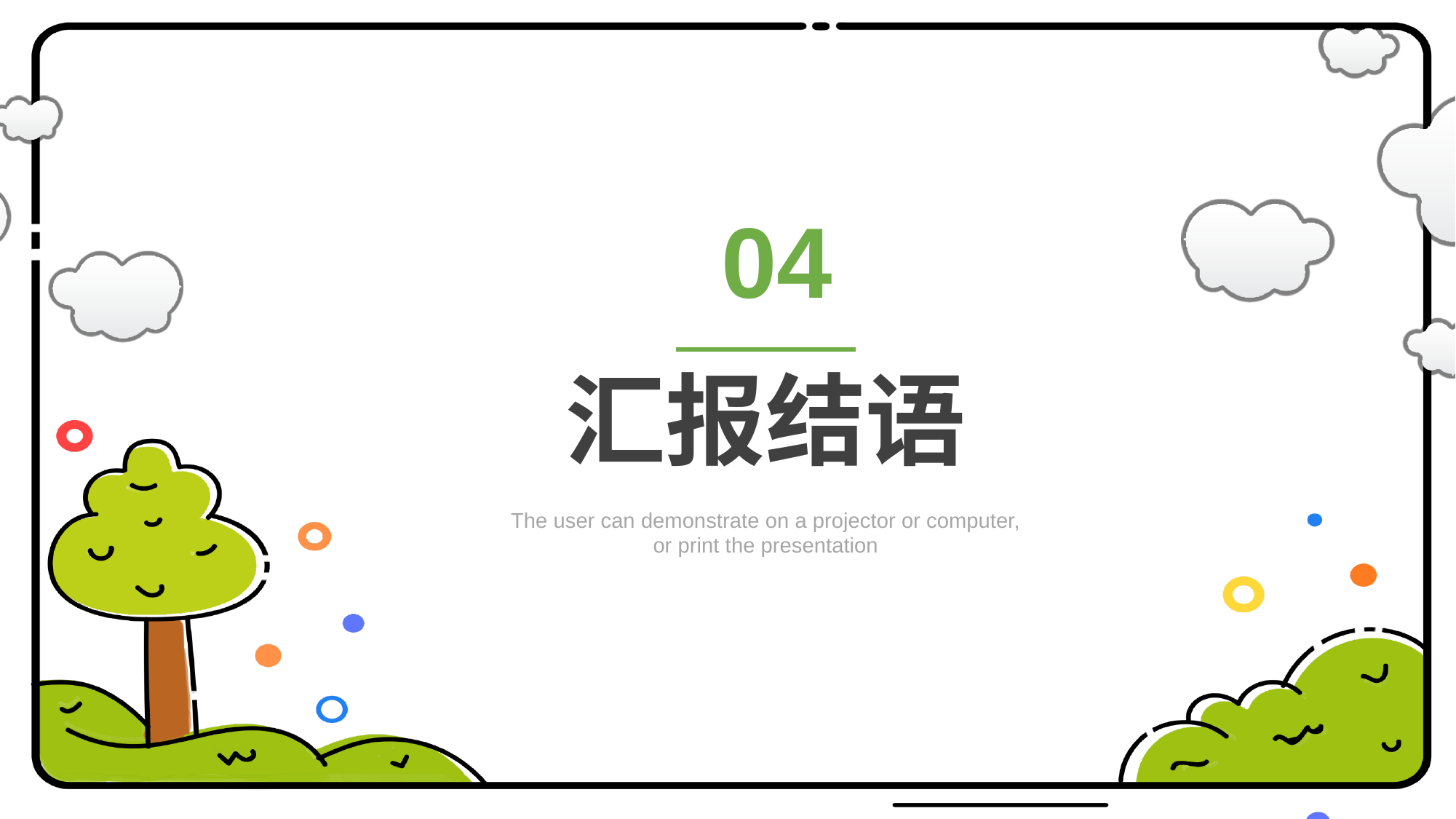

04
汇报结语
The user can demonstrate on a projector or computer, or print the presentation